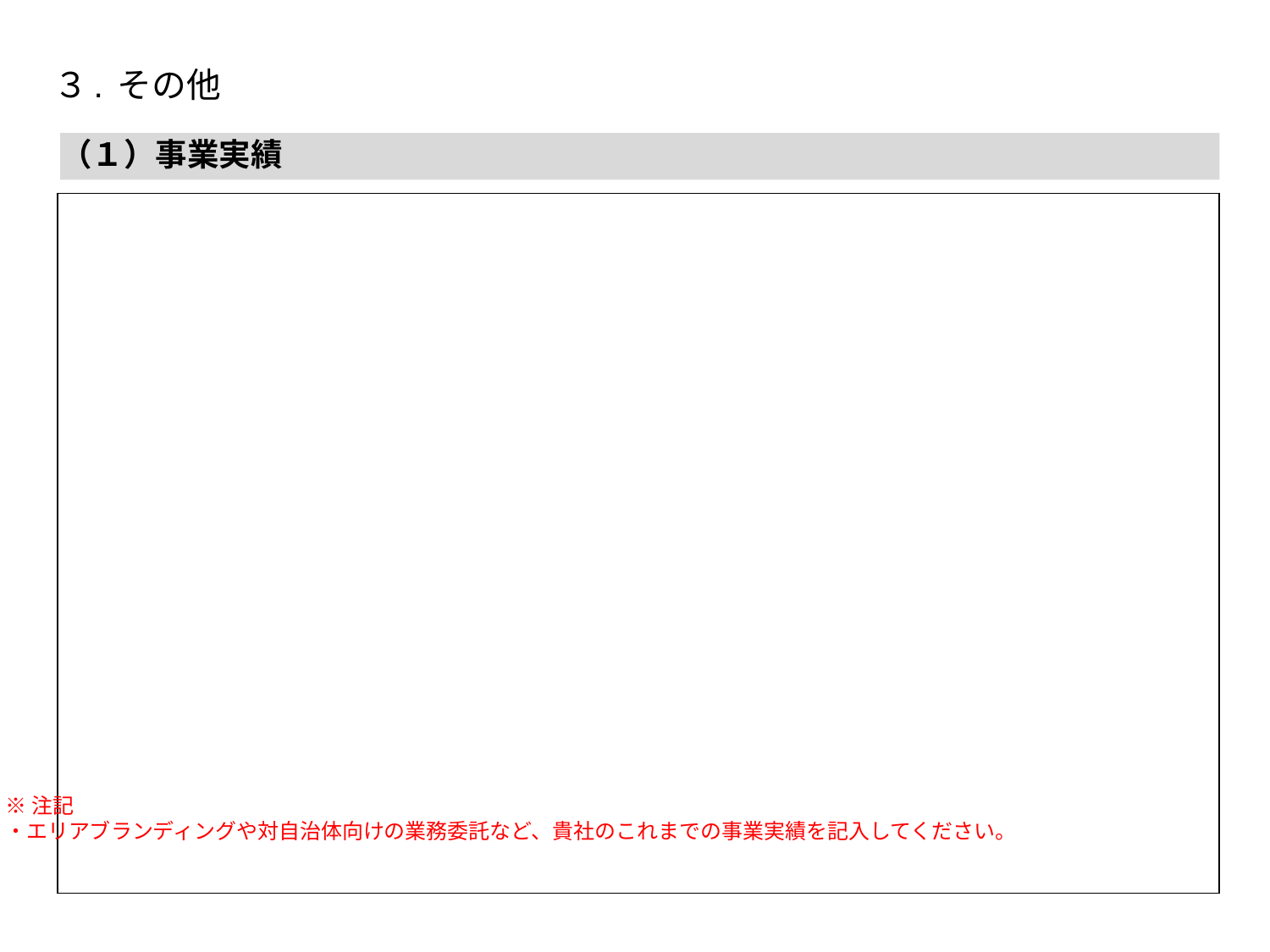

３. その他
（１）事業実績
|  |
| --- |
※注記
・エリアブランディングや対自治体向けの業務委託など、貴社のこれまでの事業実績を記入してください。